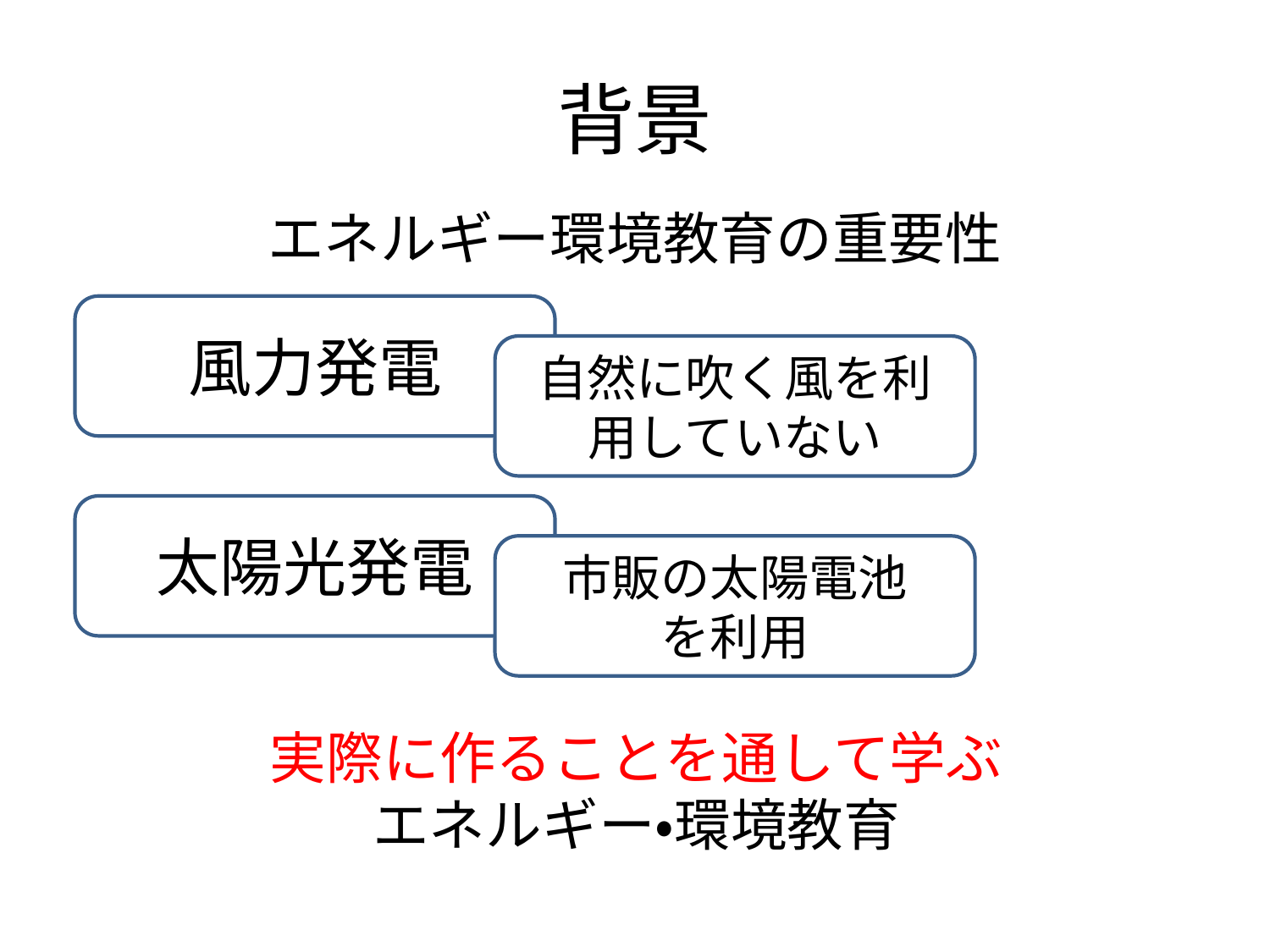

# 背景
エネルギー環境教育の重要性
風力発電
自然に吹く風を利用していない
太陽光発電
市販の太陽電池
を利用
実際に作ることを通して学ぶ
エネルギー・環境教育